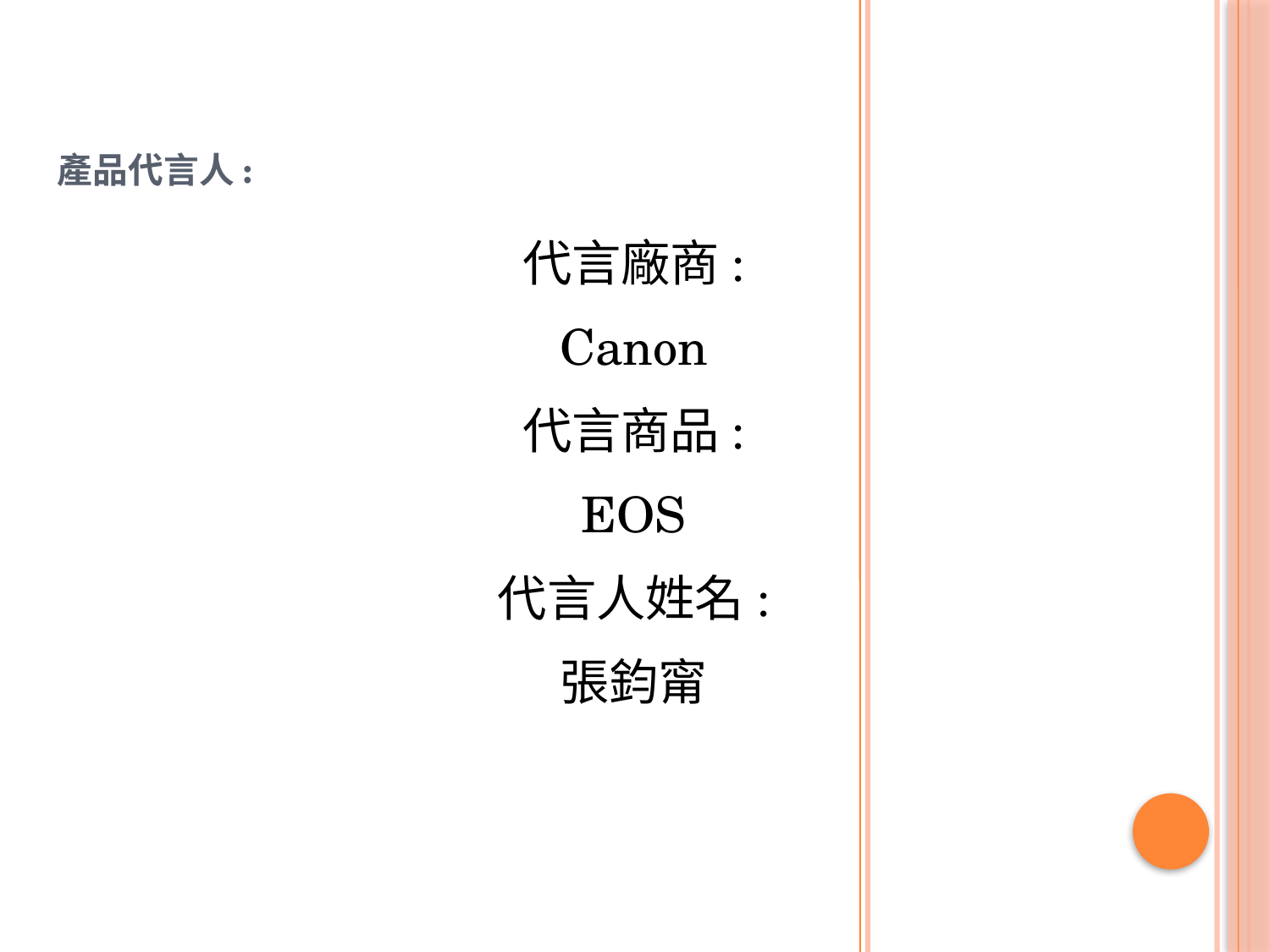

# 產品代言人:
代言廠商:
Canon
代言商品:
EOS
代言人姓名:
張鈞甯